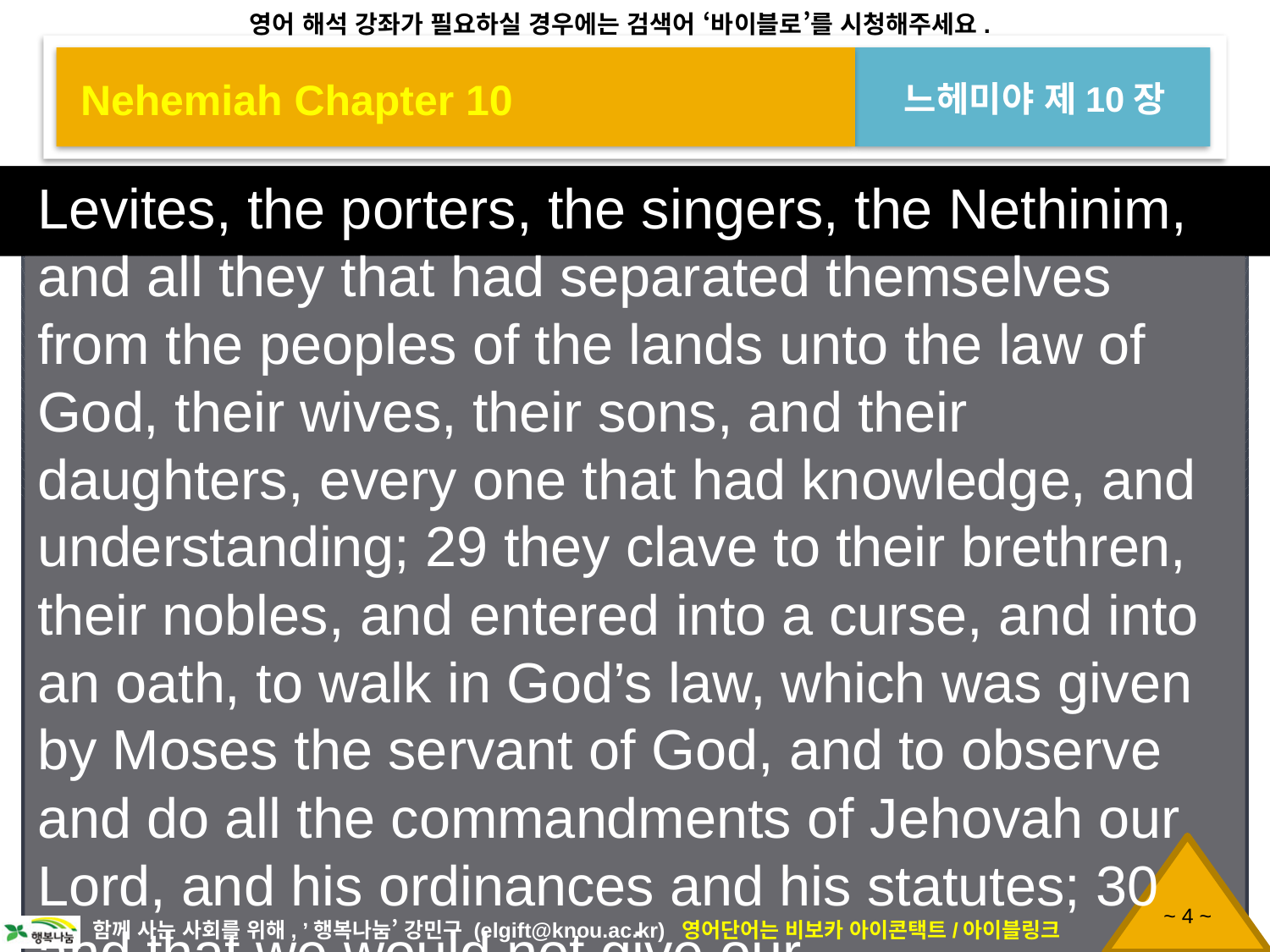

Nehemiah Chapter 10
느헤미야 제10장
Levites, the porters, the singers, the Nethinim, and all they that had separated themselves from the peoples of the lands unto the law of God, their wives, their sons, and their daughters, every one that had knowledge, and understanding; 29 they clave to their brethren, their nobles, and entered into a curse, and into an oath, to walk in God’s law, which was given by Moses the servant of God, and to observe and do all the commandments of Jehovah our Lord, and his ordinances and his statutes; 30 and that we would not give our